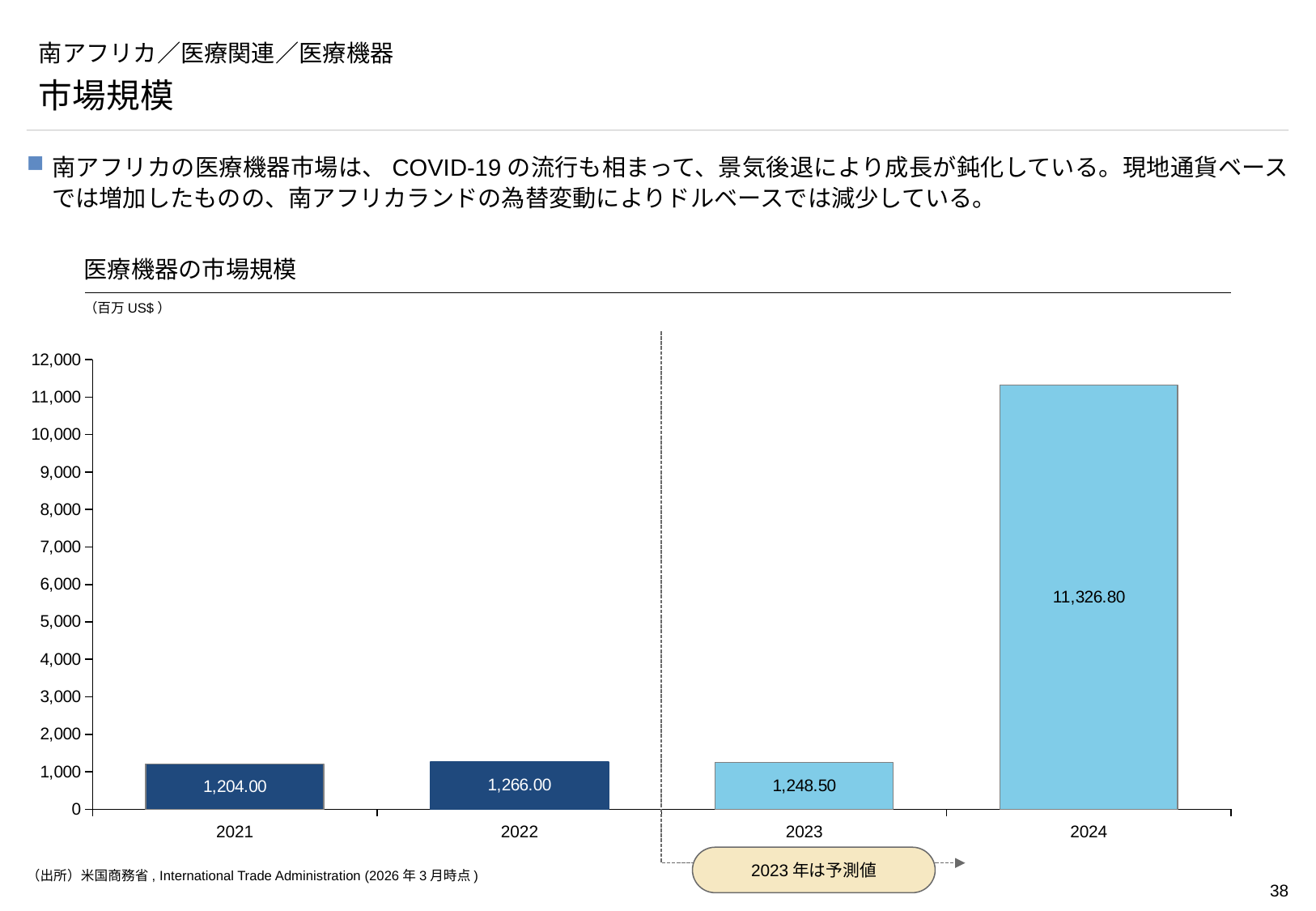

# 南アフリカ／医療関連／医療機器
市場規模
南アフリカの医療機器市場は、COVID-19の流行も相まって、景気後退により成長が鈍化している。現地通貨ベースでは増加したものの、南アフリカランドの為替変動によりドルベースでは減少している。
医療機器の市場規模
（百万US$）

### Chart

| Category |  |
|---|---|
2023年は予測値
2021
2022
2023
2024
（出所）米国商務省, International Trade Administration (2026年3月時点)